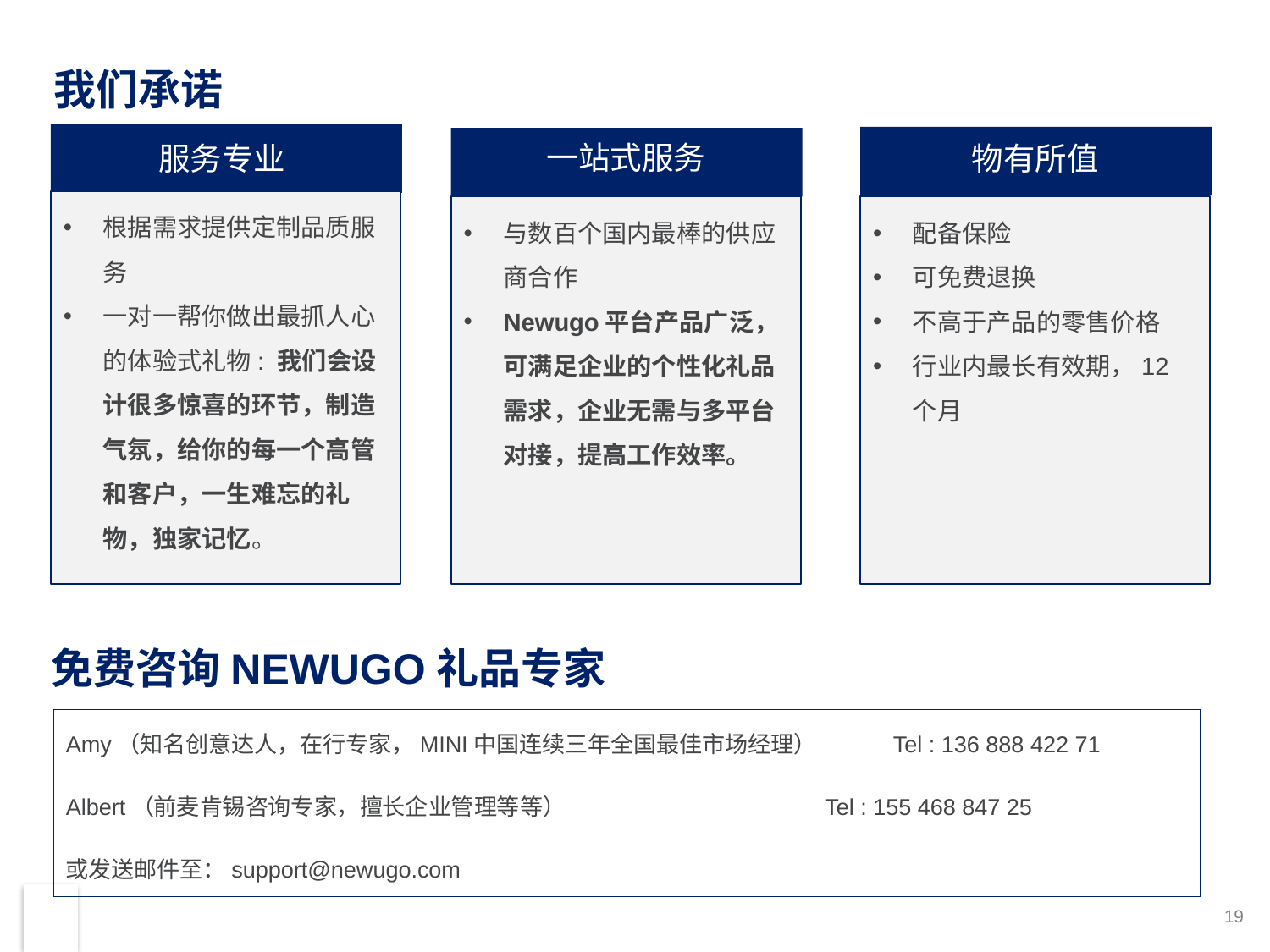

# 我们承诺

一站式服务
服务专业
物有所值
根据需求提供定制品质服务
一对一帮你做出最抓人心的体验式礼物: 我们会设计很多惊喜的环节，制造气氛，给你的每一个高管和客户，一生难忘的礼物，独家记忆。
与数百个国内最棒的供应商合作
Newugo平台产品广泛，可满足企业的个性化礼品需求，企业无需与多平台对接，提高工作效率。

配备保险
可免费退换
不高于产品的零售价格
行业内最长有效期，12个月
免费咨询NEWUGO礼品专家

Amy（知名创意达人，在行专家，MINI中国连续三年全国最佳市场经理）              Tel : 136 888 422 71
Albert（前麦肯锡咨询专家，擅长企业管理等等）                                                  Tel : 155 468 847 25
或发送邮件至：support@newugo.com

19